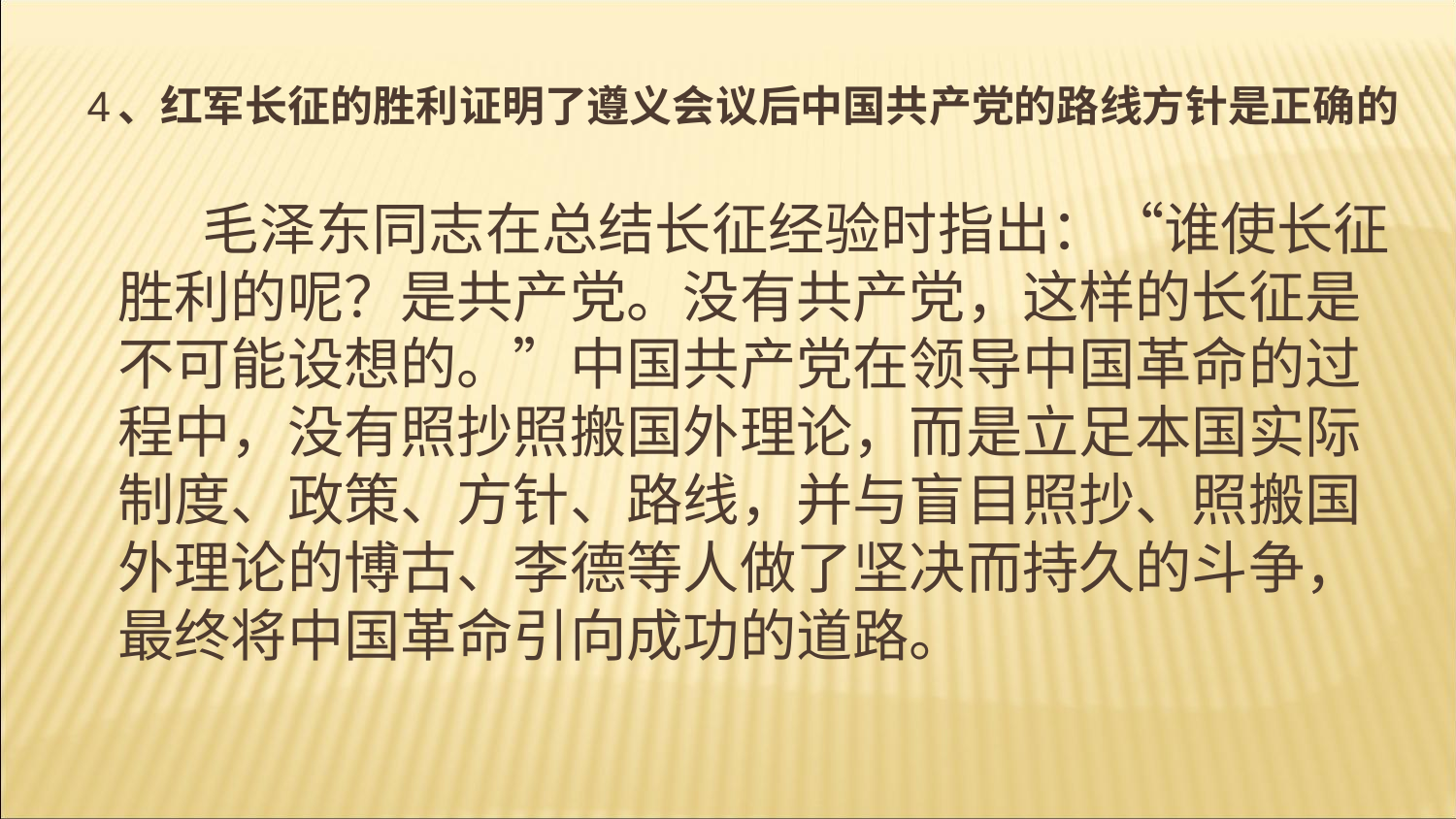

4、红军长征的胜利证明了遵义会议后中国共产党的路线方针是正确的
          毛泽东同志在总结长征经验时指出：“谁使长征胜利的呢？是共产党。没有共产党，这样的长征是不可能设想的。”中国共产党在领导中国革命的过程中，没有照抄照搬国外理论，而是立足本国实际制度、政策、方针、路线，并与盲目照抄、照搬国外理论的博古、李德等人做了坚决而持久的斗争，最终将中国革命引向成功的道路。